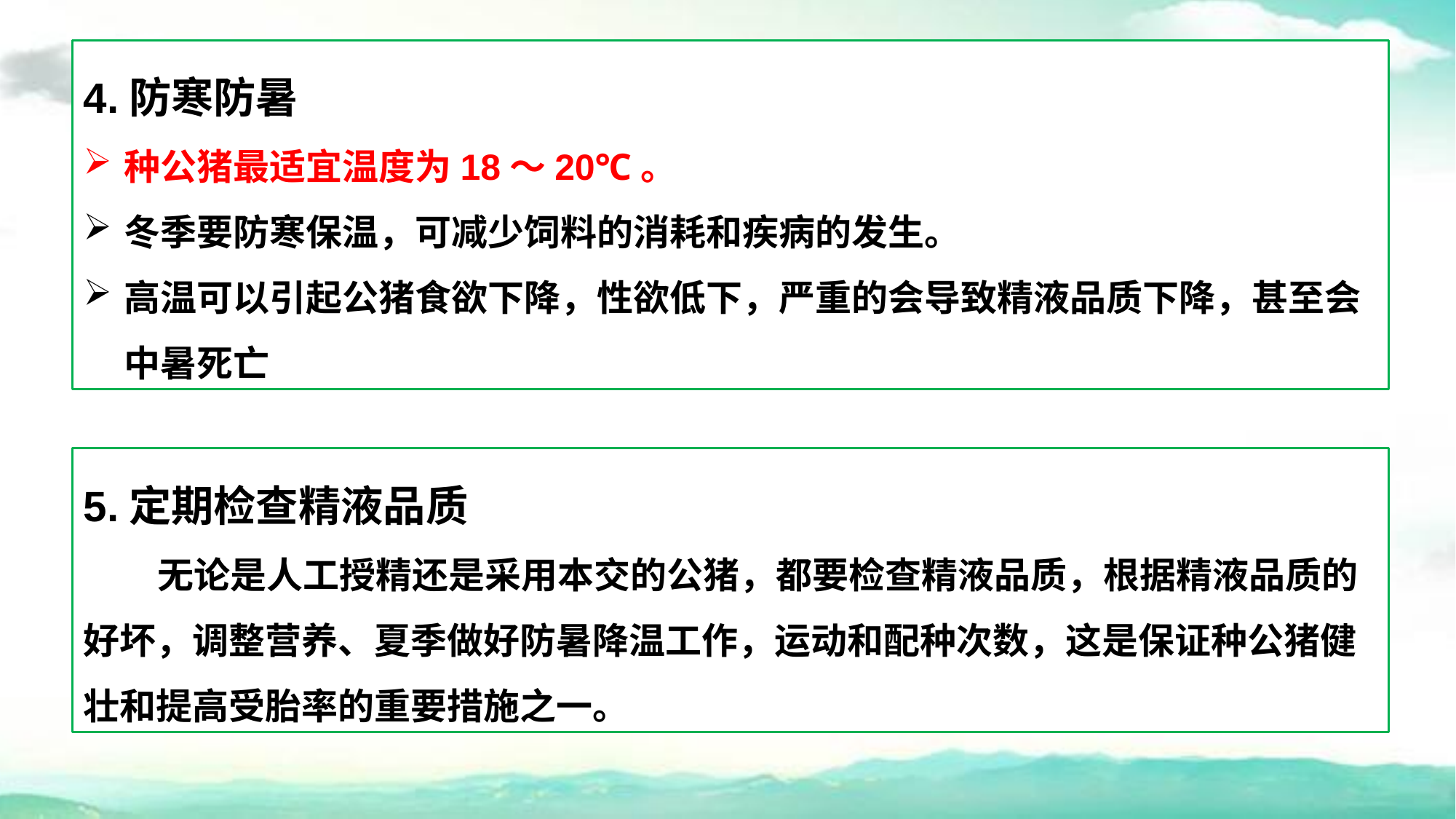

4.防寒防暑
种公猪最适宜温度为18～20℃。
冬季要防寒保温，可减少饲料的消耗和疾病的发生。
高温可以引起公猪食欲下降，性欲低下，严重的会导致精液品质下降，甚至会中暑死亡
5.定期检查精液品质
        无论是人工授精还是采用本交的公猪，都要检查精液品质，根据精液品质的好坏，调整营养、夏季做好防暑降温工作，运动和配种次数，这是保证种公猪健壮和提高受胎率的重要措施之一。